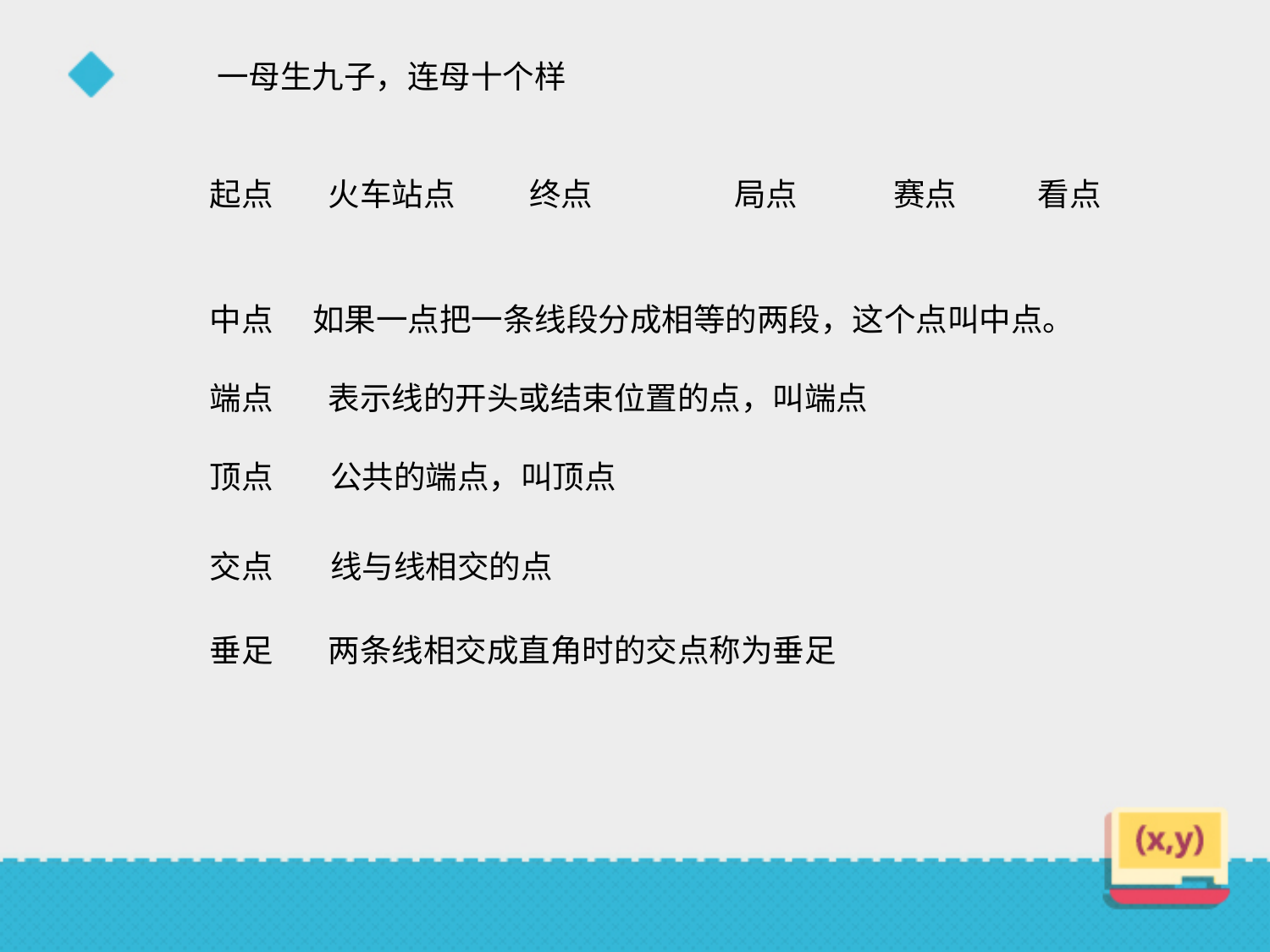

一母生九子，连母十个样
起点
火车站点
终点
局点
赛点
看点
中点
如果一点把一条线段分成相等的两段，这个点叫中点。
端点
表示线的开头或结束位置的点，叫端点
顶点
公共的端点，叫顶点
交点
线与线相交的点
垂足
两条线相交成直角时的交点称为垂足